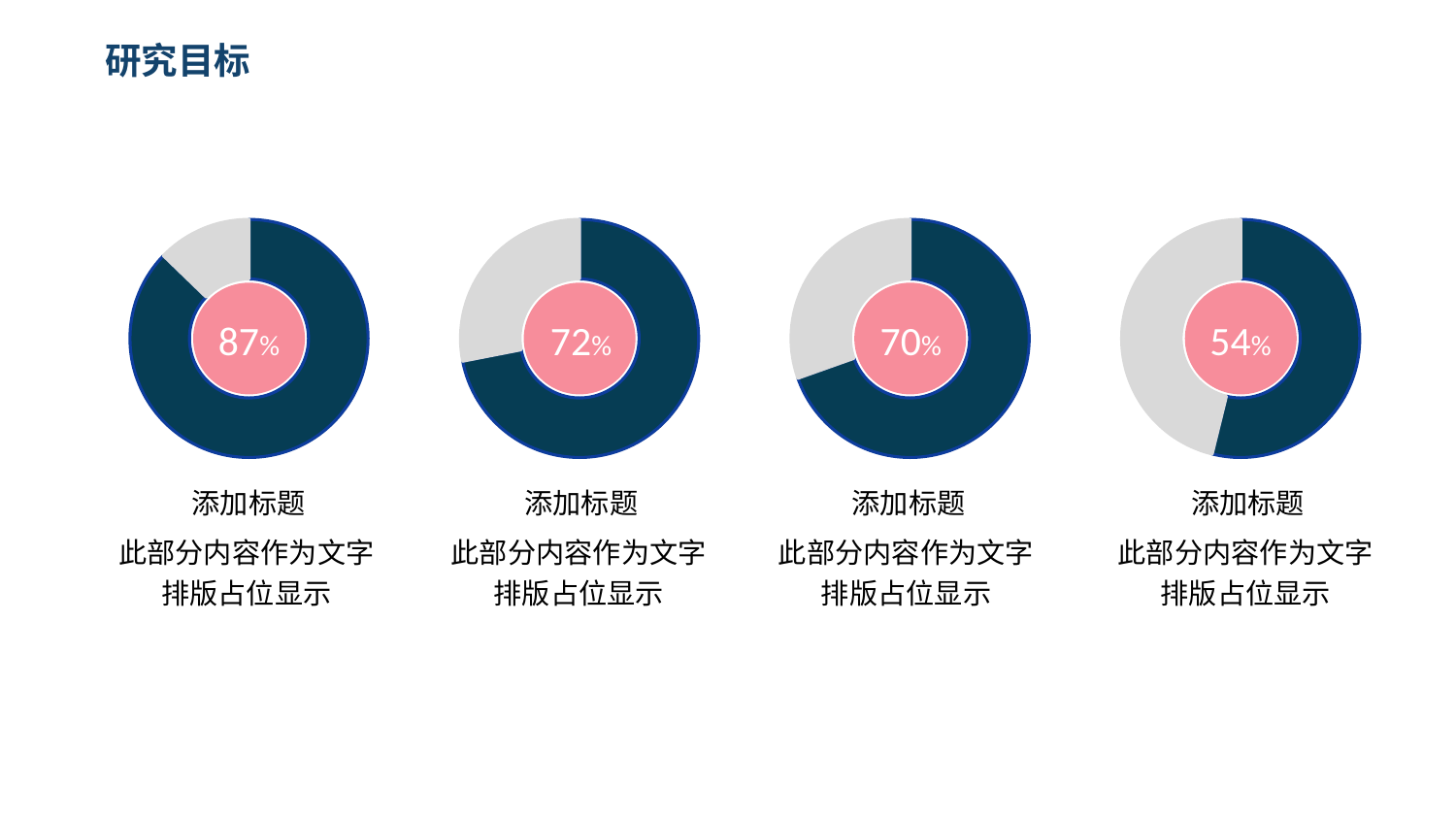

研究目标

### Chart

| Category | 销售额 |
|---|---|
| 第一季度 | 8.2 |
| 第四季度 | 1.2 |
87%

### Chart

| Category | 销售额 |
|---|---|
| 第一季度 | 8.2 |
| 第二季度 | 3.2 |
72%

### Chart

| Category | 销售额 |
|---|---|
| 第二季度 | 3.2 |
| 第三季度 | 1.4 |
70%

### Chart

| Category | 销售额 |
|---|---|
| 第三季度 | 1.4 |
| 第四季度 | 1.2 |
54%
添加标题
添加标题
添加标题
添加标题
此部分内容作为文字
排版占位显示
此部分内容作为文字
排版占位显示
此部分内容作为文字
排版占位显示
此部分内容作为文字
排版占位显示